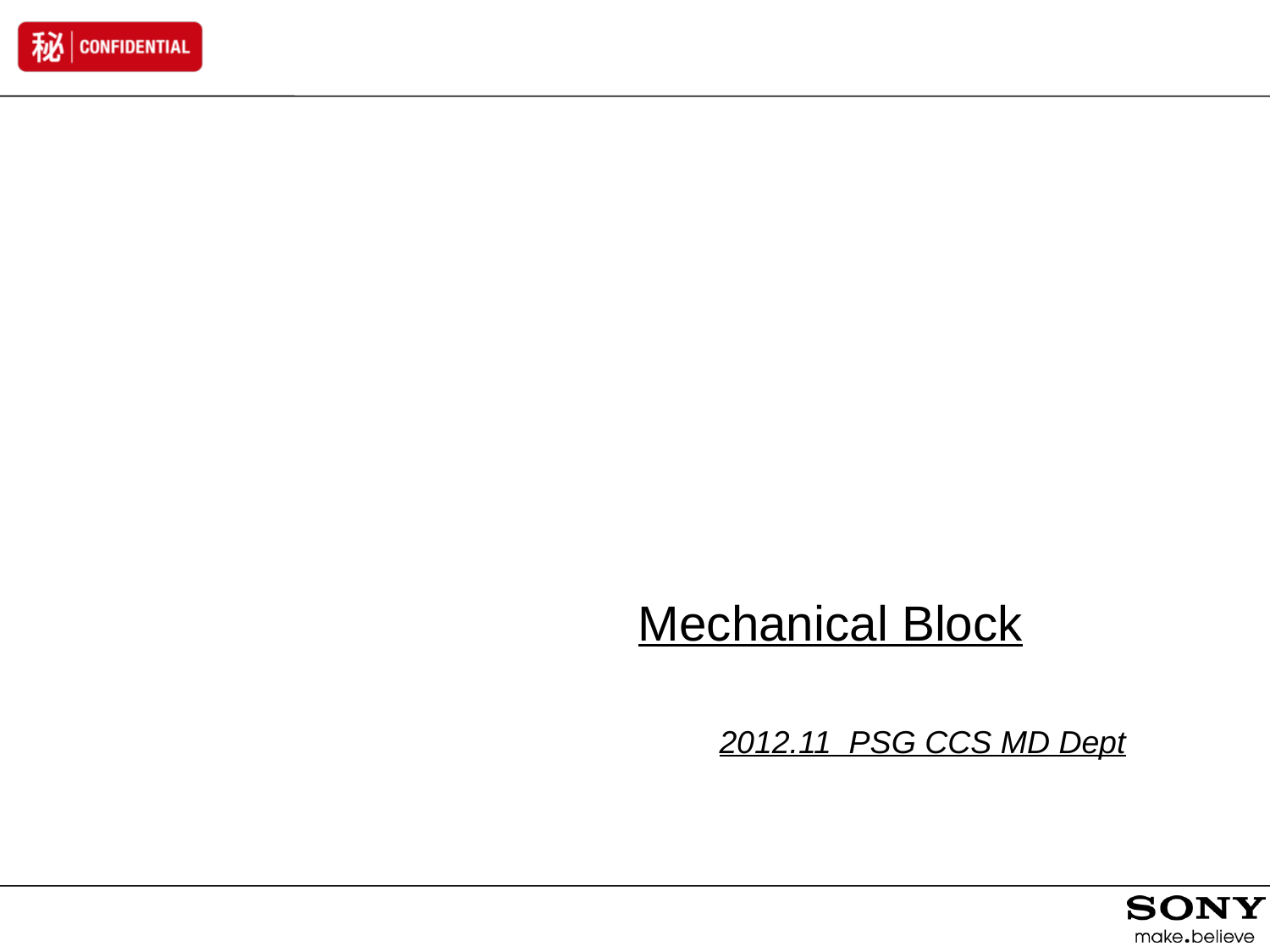

# MVS-6520/6530/3000 メカニカルブロック
Mechanical Block
2012.11  PSG CCS MD Dept